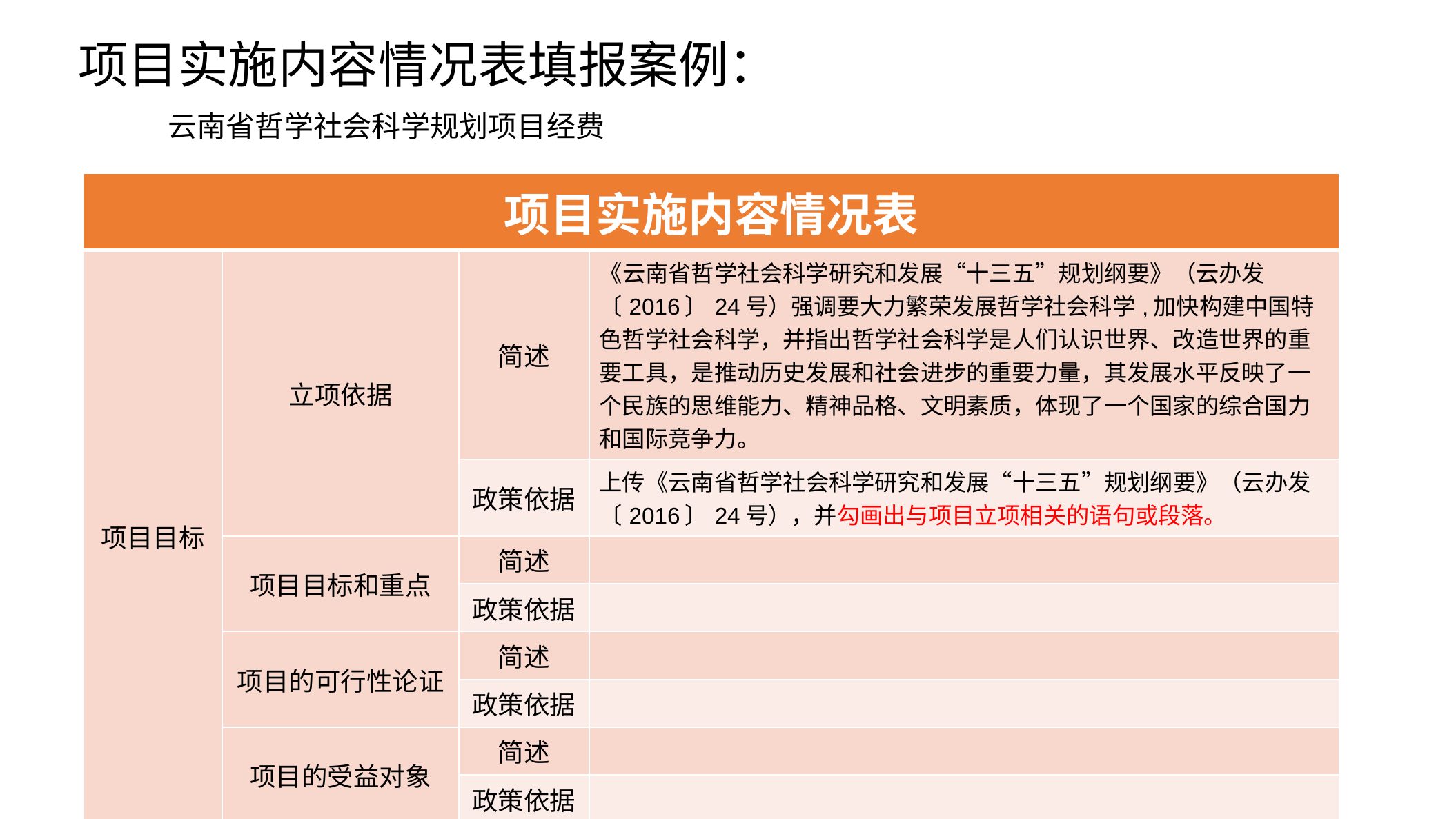

# 项目实施内容情况表填报案例： 云南省哲学社会科学规划项目经费
| 项目实施内容情况表 |  |  |  |
| --- | --- | --- | --- |
| 项目目标 | 立项依据 | 简述 | 《云南省哲学社会科学研究和发展“十三五”规划纲要》（云办发〔2016〕24号）强调要大力繁荣发展哲学社会科学,加快构建中国特色哲学社会科学，并指出哲学社会科学是人们认识世界、改造世界的重要工具，是推动历史发展和社会进步的重要力量，其发展水平反映了一个民族的思维能力、精神品格、文明素质，体现了一个国家的综合国力和国际竞争力。 |
|  |  | 政策依据 | 上传《云南省哲学社会科学研究和发展“十三五”规划纲要》（云办发〔2016〕24号），并勾画出与项目立项相关的语句或段落。 |
|  | 项目目标和重点 | 简述 |  |
|  |  | 政策依据 |  |
|  | 项目的可行性论证 | 简述 |  |
|  |  | 政策依据 |  |
|  | 项目的受益对象 | 简述 |  |
|  |  | 政策依据 |  |